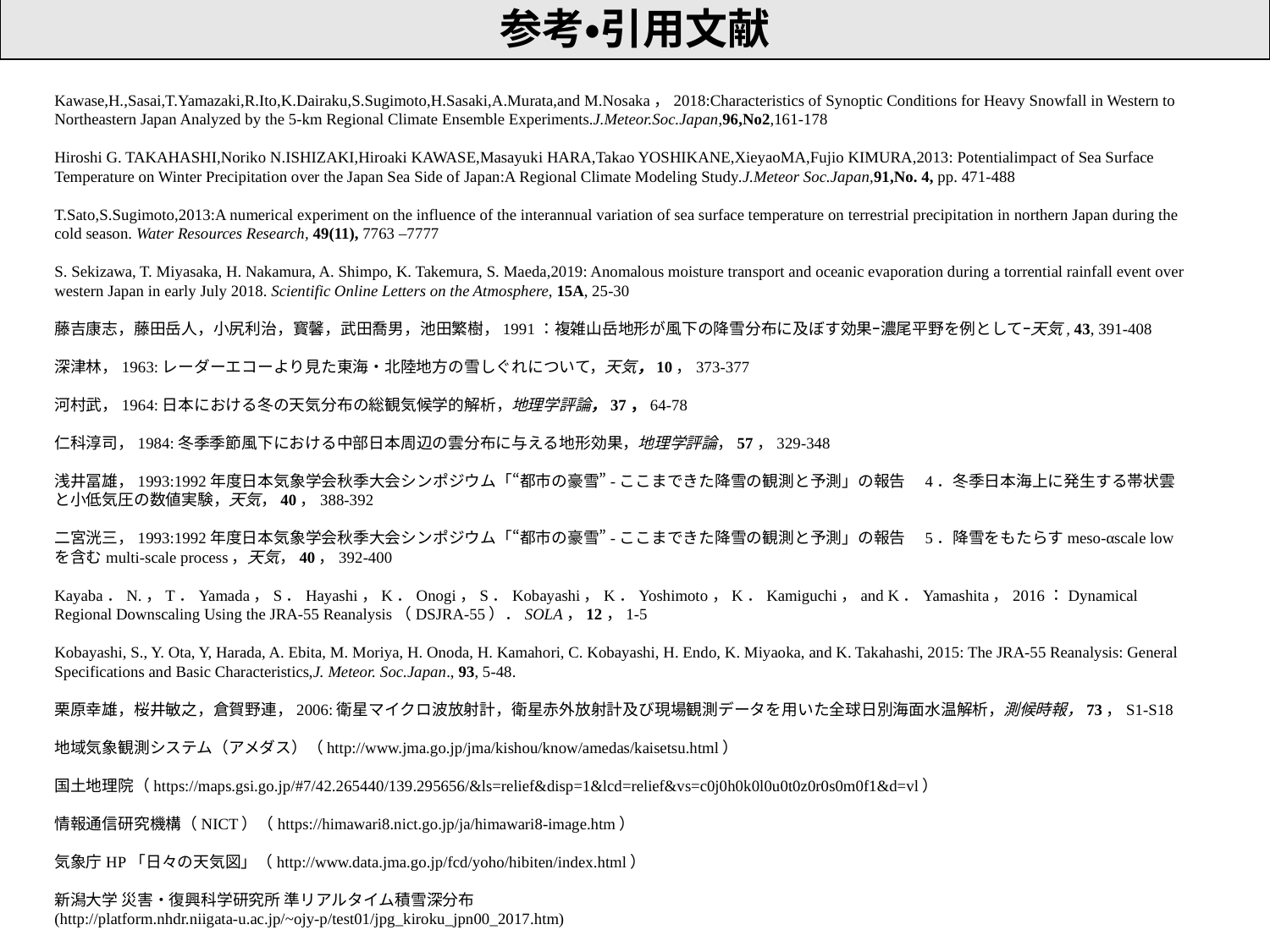

参考・引用文献
Kawase,H.,Sasai,T.Yamazaki,R.Ito,K.Dairaku,S.Sugimoto,H.Sasaki,A.Murata,and M.Nosaka，2018:Characteristics of Synoptic Conditions for Heavy Snowfall in Western to Northeastern Japan Analyzed by the 5-km Regional Climate Ensemble Experiments.J.Meteor.Soc.Japan,96,No2,161-178

Hiroshi G. TAKAHASHI,Noriko N.ISHIZAKI,Hiroaki KAWASE,Masayuki HARA,Takao YOSHIKANE,XieyaoMA,Fujio KIMURA,2013: Potentialimpact of Sea Surface Temperature on Winter Precipitation over the Japan Sea Side of Japan:A Regional Climate Modeling Study.J.Meteor Soc.Japan,91,No. 4, pp. 471-488

T.Sato,S.Sugimoto,2013:A numerical experiment on the influence of the interannual variation of sea surface temperature on terrestrial precipitation in northern Japan during the cold season. Water Resources Research, 49(11), 7763 –7777

S. Sekizawa, T. Miyasaka, H. Nakamura, A. Shimpo, K. Takemura, S. Maeda,2019: Anomalous moisture transport and oceanic evaporation during a torrential rainfall event over western Japan in early July 2018. Scientific Online Letters on the Atmosphere, 15A, 25-30

藤吉康志，藤田岳人，小尻利治，寳馨，武田喬男，池田繁樹，1991：複雑山岳地形が風下の降雪分布に及ぼす効果ｰ濃尾平野を例としてｰ天気, 43, 391-408

深津林，1963:レーダーエコーより見た東海・北陸地方の雪しぐれについて，天気，10，373-377

河村武，1964:日本における冬の天気分布の総観気候学的解析，地理学評論，37，64-78

仁科淳司，1984:冬季季節風下における中部日本周辺の雲分布に与える地形効果，地理学評論，57，329-348

浅井冨雄，1993:1992年度日本気象学会秋季大会シンポジウム「“都市の豪雪”-ここまできた降雪の観測と予測」の報告　4．冬季日本海上に発生する帯状雲と小低気圧の数値実験，天気，40，388-392

二宮洸三，1993:1992年度日本気象学会秋季大会シンポジウム「“都市の豪雪”-ここまできた降雪の観測と予測」の報告　5．降雪をもたらすmeso-αscale lowを含むmulti-scale process，天気，40，392-400

Kayaba．N.，T．Yamada，S．Hayashi，K．Onogi，S．Kobayashi，K．Yoshimoto，K．Kamiguchi，and K．Yamashita，2016：Dynamical Regional Downscaling Using the JRA-55 Reanalysis（DSJRA-55）．SOLA，12，1-5

Kobayashi, S., Y. Ota, Y, Harada, A. Ebita, M. Moriya, H. Onoda, H. Kamahori, C. Kobayashi, H. Endo, K. Miyaoka, and K. Takahashi, 2015: The JRA-55 Reanalysis: General Specifications and Basic Characteristics,J. Meteor. Soc.Japan., 93, 5-48.

栗原幸雄，桜井敏之，倉賀野連，2006:衛星マイクロ波放射計，衛星赤外放射計及び現場観測データを用いた全球日別海面水温解析，測候時報，73，S1-S18

地域気象観測システム（アメダス）（http://www.jma.go.jp/jma/kishou/know/amedas/kaisetsu.html）

国土地理院（https://maps.gsi.go.jp/#7/42.265440/139.295656/&ls=relief&disp=1&lcd=relief&vs=c0j0h0k0l0u0t0z0r0s0m0f1&d=vl）

情報通信研究機構（NICT）（https://himawari8.nict.go.jp/ja/himawari8-image.htm）

気象庁HP「日々の天気図」（http://www.data.jma.go.jp/fcd/yoho/hibiten/index.html）

新潟大学 災害・復興科学研究所 準リアルタイム積雪深分布
(http://platform.nhdr.niigata-u.ac.jp/~ojy-p/test01/jpg_kiroku_jpn00_2017.htm)